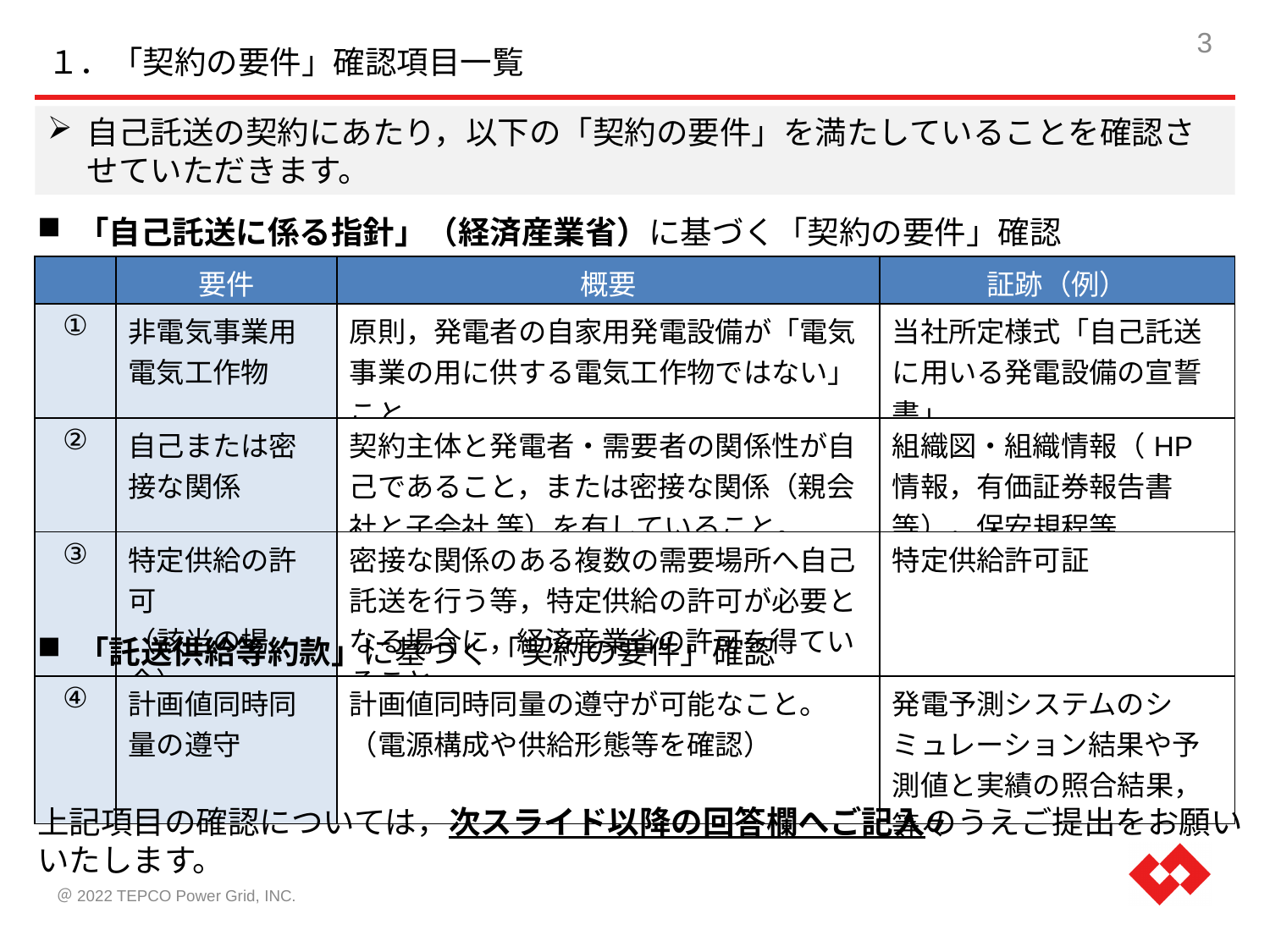

3
１．「契約の要件」確認項目一覧
自己託送の契約にあたり，以下の「契約の要件」を満たしていることを確認させていただきます。
「自己託送に係る指針」（経済産業省）に基づく「契約の要件」確認
|  | 要件 | 概要 | 証跡（例） |
| --- | --- | --- | --- |
| ① | 非電気事業用 電気工作物 | 原則，発電者の自家用発電設備が「電気事業の用に供する電気工作物ではない」こと。 | 当社所定様式「自己託送に用いる発電設備の宣誓書」 |
| ② | 自己または密接な関係 | 契約主体と発電者・需要者の関係性が自己であること，または密接な関係（親会社と子会社 等）を有していること。 | 組織図・組織情報（HP情報，有価証券報告書等），保安規程等 |
| ③ | 特定供給の許可 （該当の場合） | 密接な関係のある複数の需要場所へ自己託送を行う等，特定供給の許可が必要となる場合に，経済産業省の許可を得ていること。 | 特定供給許可証 |
「託送供給等約款」に基づく「契約の要件」確認
| ④ | 計画値同時同量の遵守 | 計画値同時同量の遵守が可能なこと。 （電源構成や供給形態等を確認） | 発電予測システムのシミュレーション結果や予測値と実績の照合結果，等々 |
| --- | --- | --- | --- |
上記項目の確認については，次スライド以降の回答欄へご記入のうえご提出をお願いいたします。